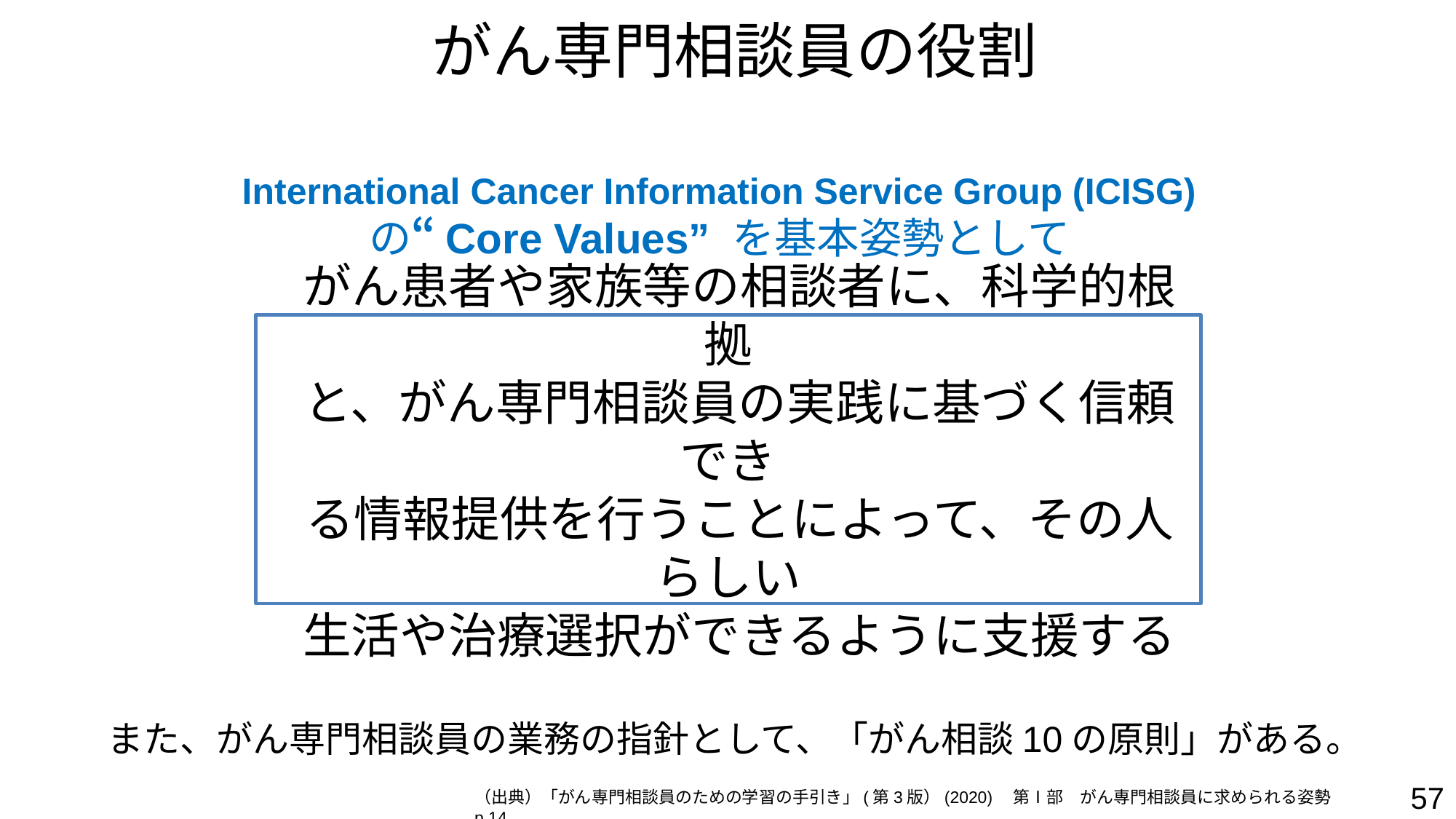

# がん専門相談員の役割
International Cancer Information Service Group (ICISG) の“Core Values” を基本姿勢として
 がん患者や家族等の相談者に、科学的根拠
 と、がん専門相談員の実践に基づく信頼でき
 る情報提供を行うことによって、その人らしい
 生活や治療選択ができるように支援する
また、がん専門相談員の業務の指針として、「がん相談10の原則」がある。
57
（出典）「がん専門相談員のための学習の手引き」(第3版）(2020)　第Ⅰ部　がん専門相談員に求められる姿勢　p.14.